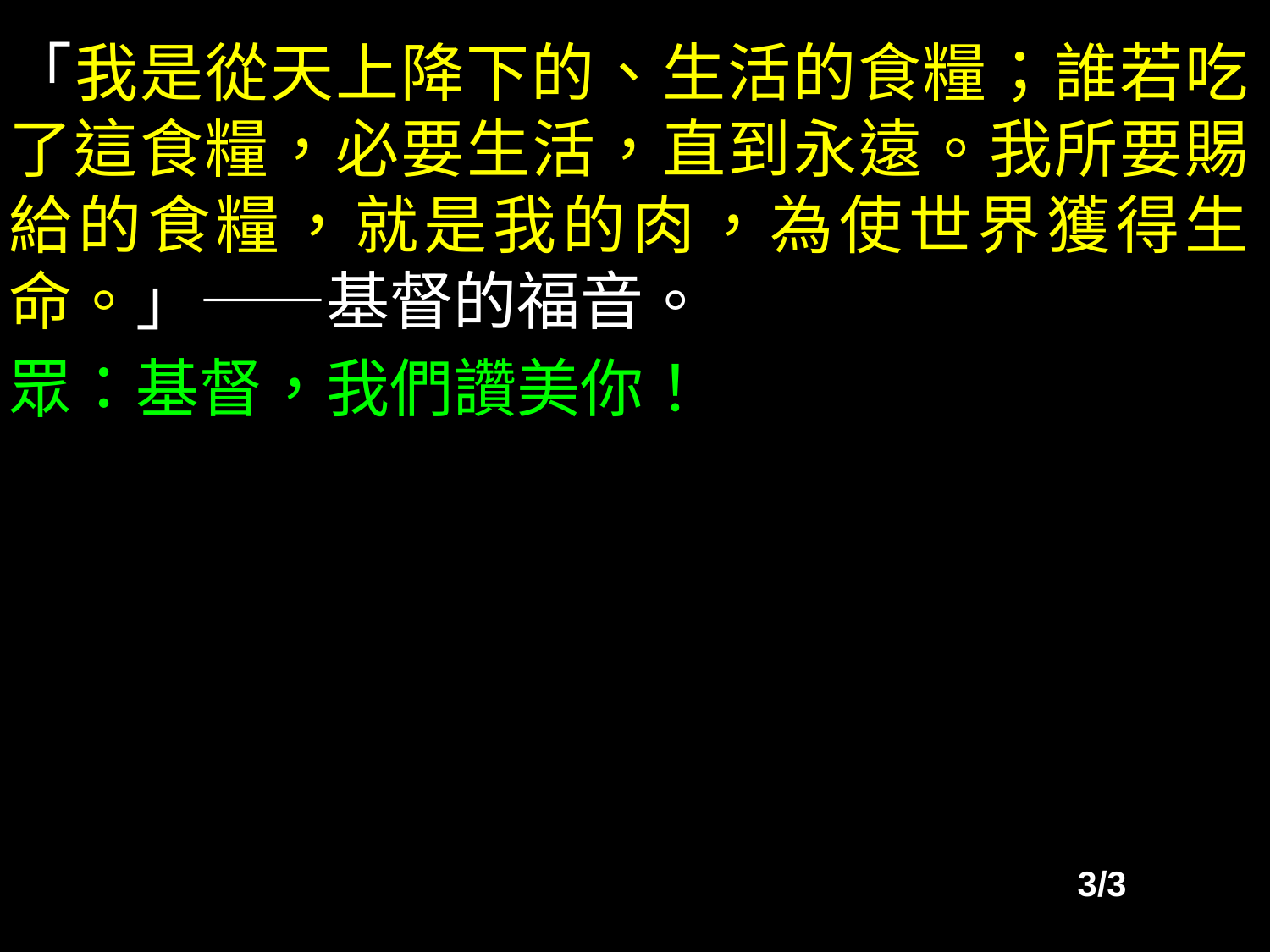

「我是從天上降下的、生活的食糧；誰若吃了這食糧，必要生活，直到永遠。我所要賜給的食糧，就是我的肉，為使世界獲得生命。」——基督的福音。
眾：基督，我們讚美你！

3/3